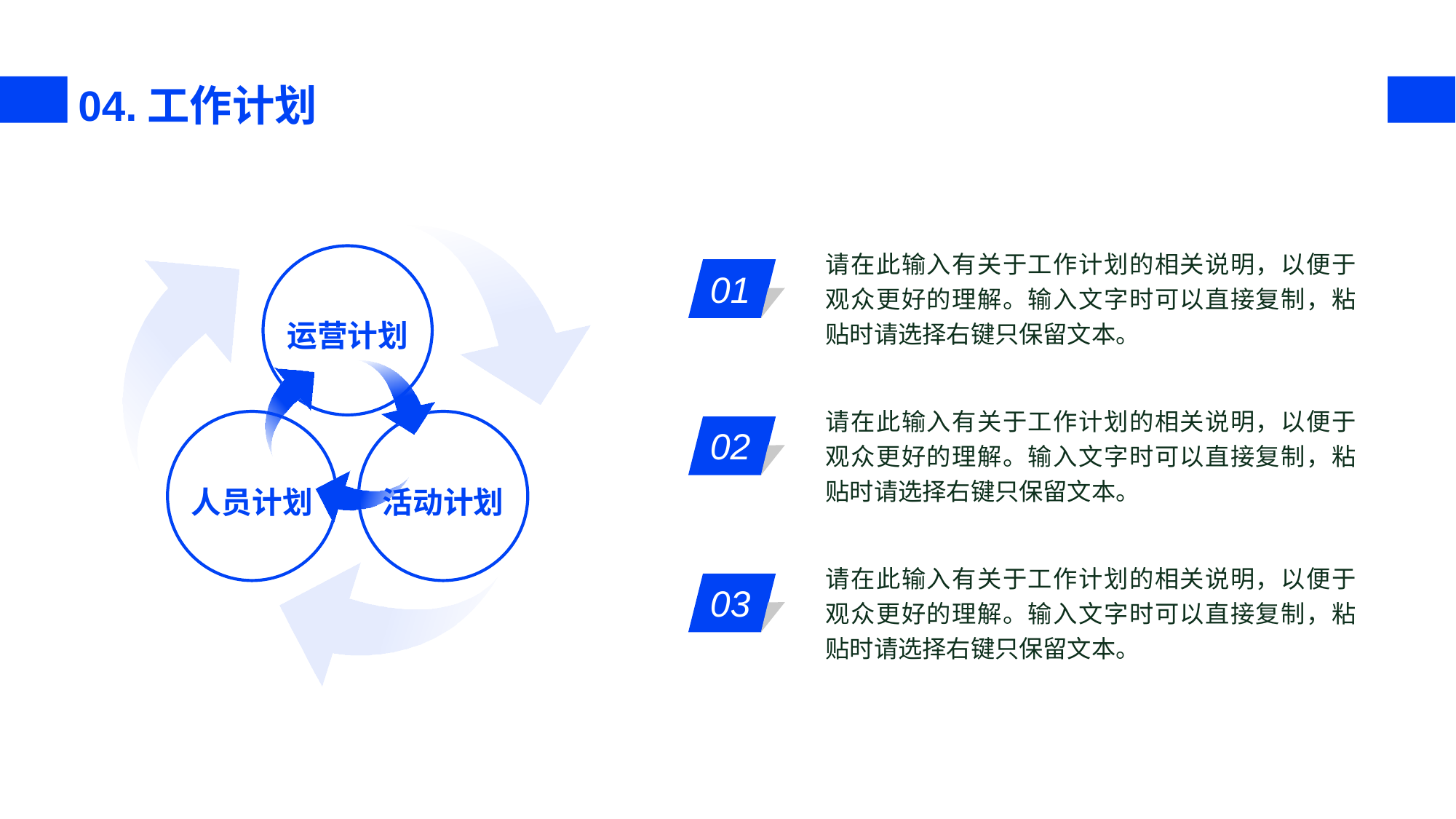

04.工作计划

运营计划

人员计划
活动计划
请在此输入有关于工作计划的相关说明，以便于观众更好的理解。输入文字时可以直接复制，粘贴时请选择右键只保留文本。

01

请在此输入有关于工作计划的相关说明，以便于观众更好的理解。输入文字时可以直接复制，粘贴时请选择右键只保留文本。

02

请在此输入有关于工作计划的相关说明，以便于观众更好的理解。输入文字时可以直接复制，粘贴时请选择右键只保留文本。

03